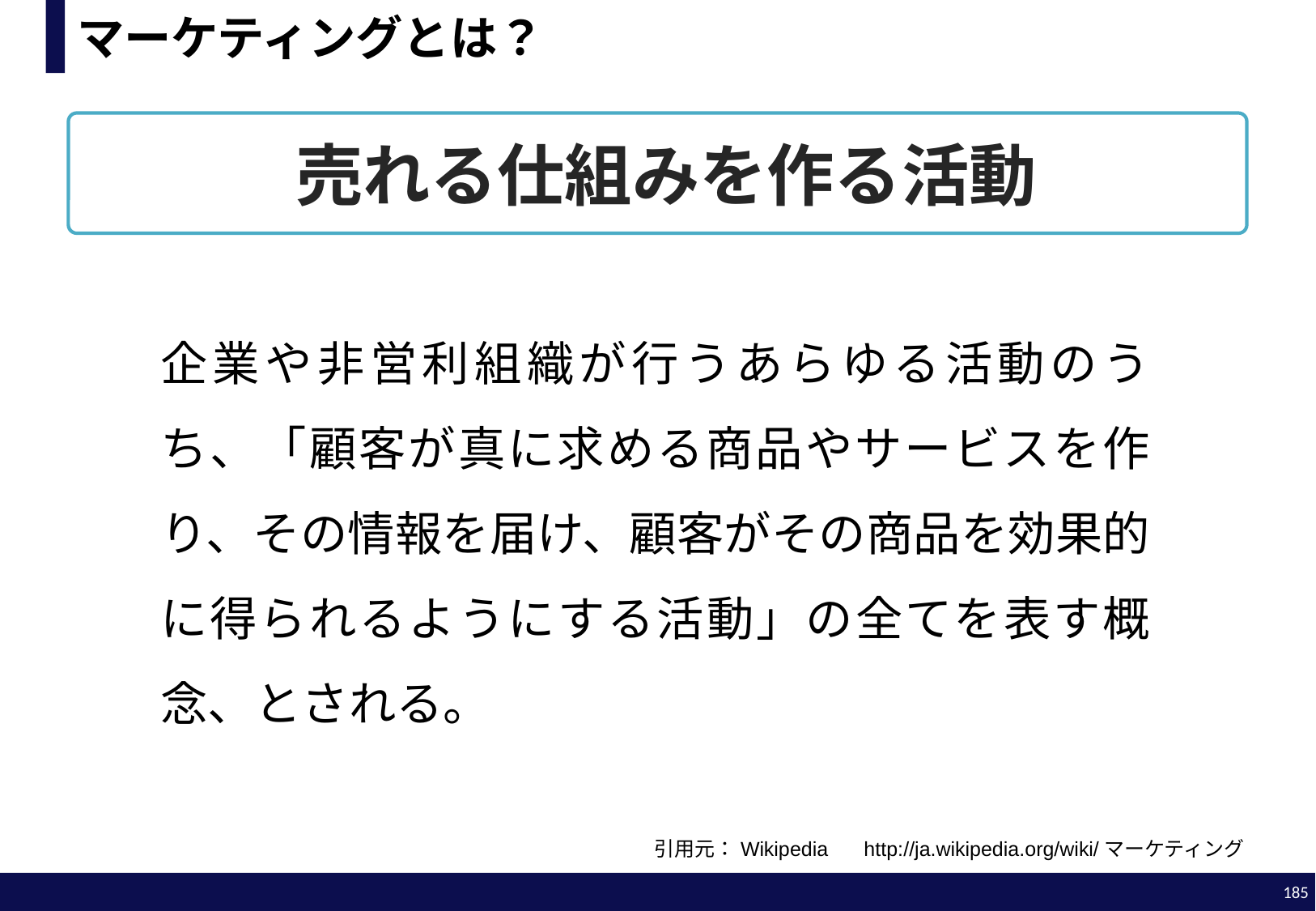

# マーケティングとは？
売れる仕組みを作る活動
企業や非営利組織が行うあらゆる活動のうち、「顧客が真に求める商品やサービスを作り、その情報を届け、顧客がその商品を効果的に得られるようにする活動」の全てを表す概念、とされる。
引用元：Wikipedia 　http://ja.wikipedia.org/wiki/マーケティング